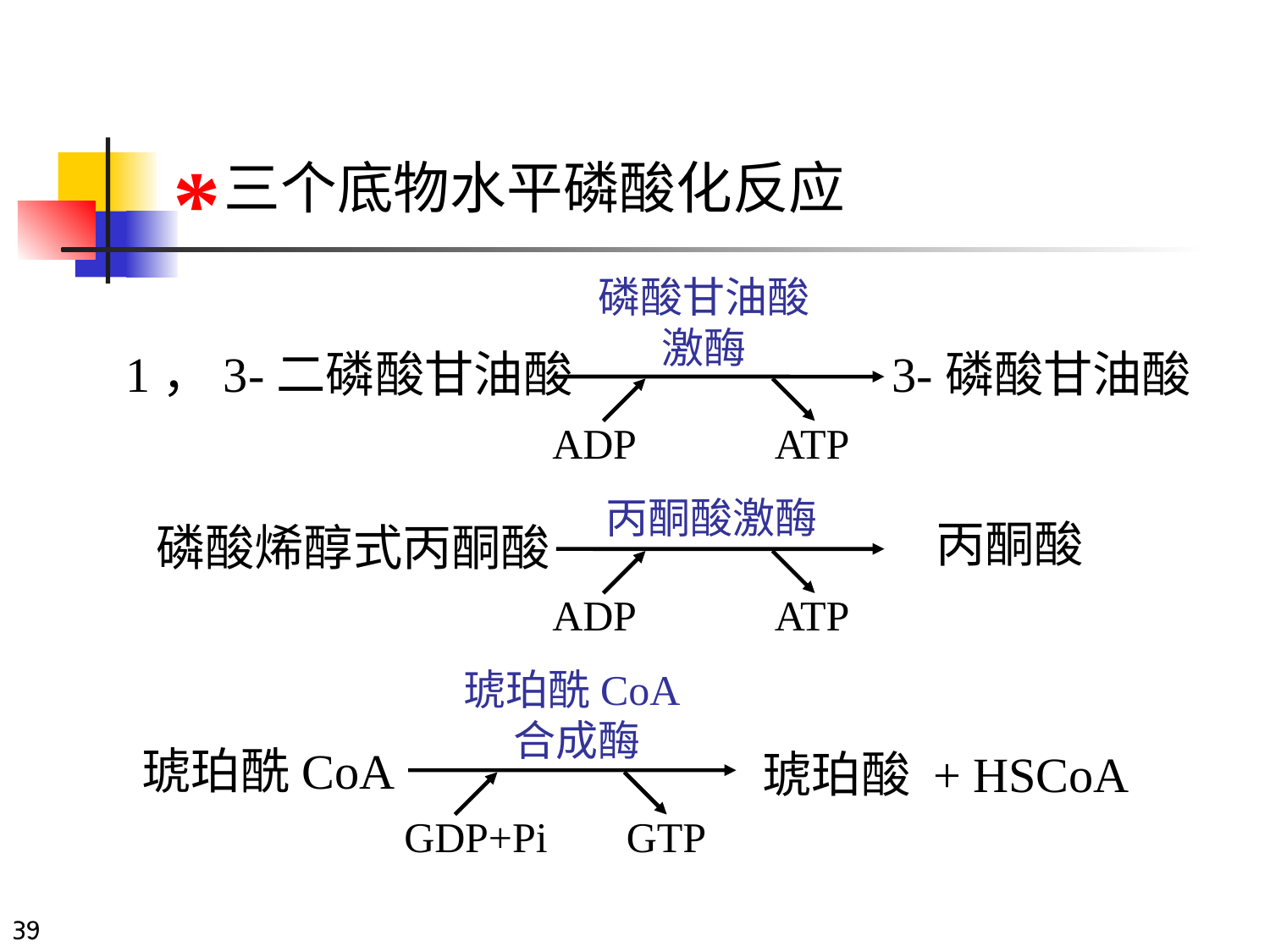

*
三个底物水平磷酸化反应
磷酸甘油酸激酶
1，3-二磷酸甘油酸
3-磷酸甘油酸

ADP
ATP
丙酮酸激酶
丙酮酸
 磷酸烯醇式丙酮酸

ADP
ATP
琥珀酰CoA合成酶
琥珀酰CoA
琥珀酸 + HSCoA

GDP+Pi
GTP
39